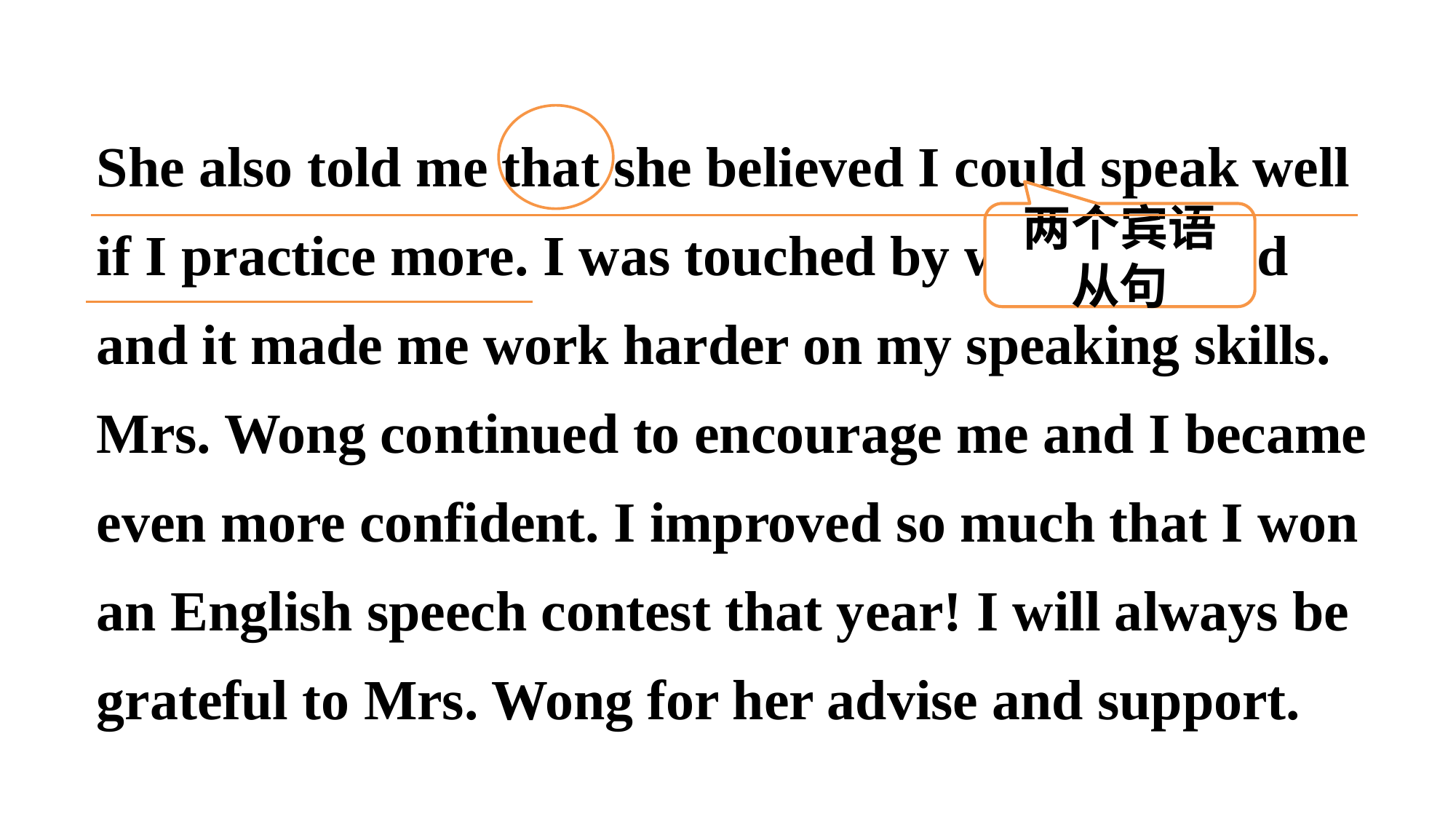

She also told me that she believed I could speak well
if I practice more. I was touched by what she said
and it made me work harder on my speaking skills.
Mrs. Wong continued to encourage me and I became
even more confident. I improved so much that I won
an English speech contest that year! I will always be
grateful to Mrs. Wong for her advise and support.
两个宾语从句